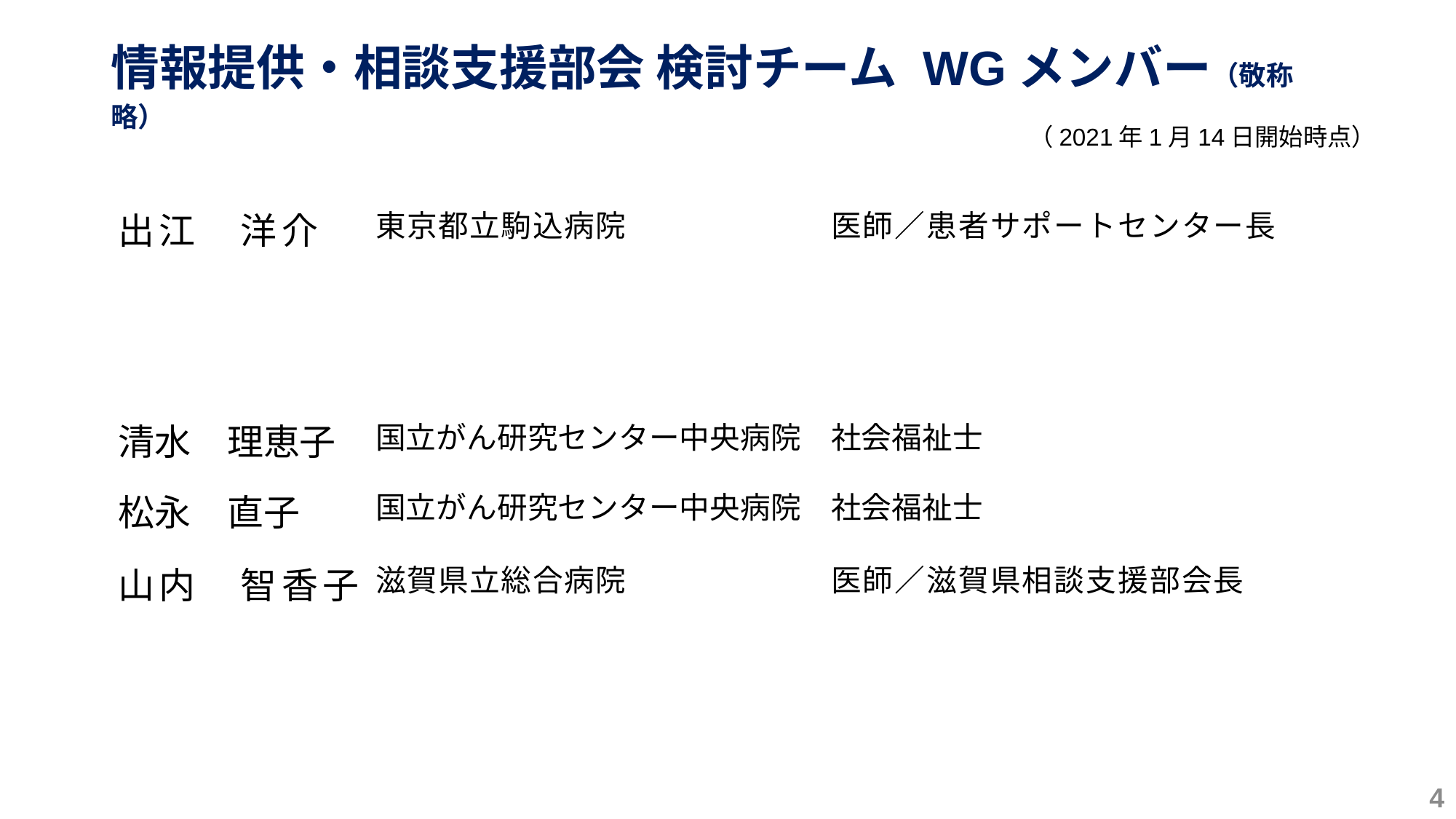

情報提供・相談支援部会 検討チーム WGメンバー（敬称略）
（2021年1月14日開始時点）
| 出江　洋介 | 東京都立駒込病院 | 医師／患者サポートセンター長 |
| --- | --- | --- |
| 清水　理恵子 | 国立がん研究センター中央病院 | 社会福祉士 |
| 松永　直子 | 国立がん研究センター中央病院 | 社会福祉士 |
| 山内　智香子 | 滋賀県立総合病院 | 医師／滋賀県相談支援部会長 |
| 岡村　理 | 滋賀県立総合病院 | 社会福祉士・精神保健福祉士 |
| 伊藤　由美子 | 兵庫県立がんセンター | 看護師 |
| 森田　勝 | 国立病院機構九州がんセンター | 医師／がん相談支援センター部長 |
| 増田 昌人 | 琉球大学病院がんセンター | 医師／がんセンター長 |
4